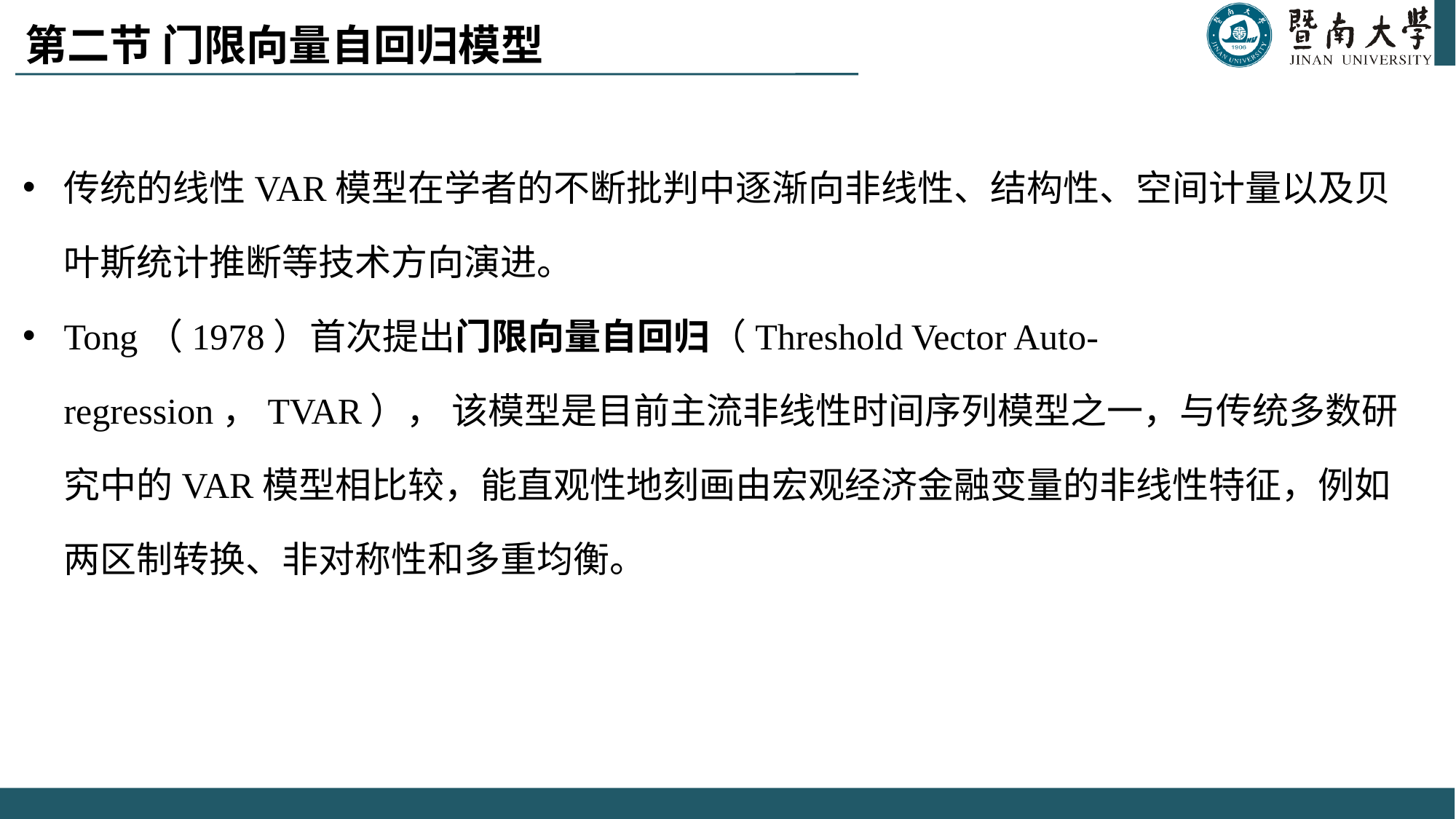

# 第二节 门限向量自回归模型

传统的线性VAR模型在学者的不断批判中逐渐向非线性、结构性、空间计量以及贝叶斯统计推断等技术方向演进。
Tong（1978）首次提出门限向量自回归（Threshold Vector Auto-regression，TVAR）， 该模型是目前主流非线性时间序列模型之一，与传统多数研究中的VAR模型相比较，能直观性地刻画由宏观经济金融变量的非线性特征，例如两区制转换、非对称性和多重均衡。